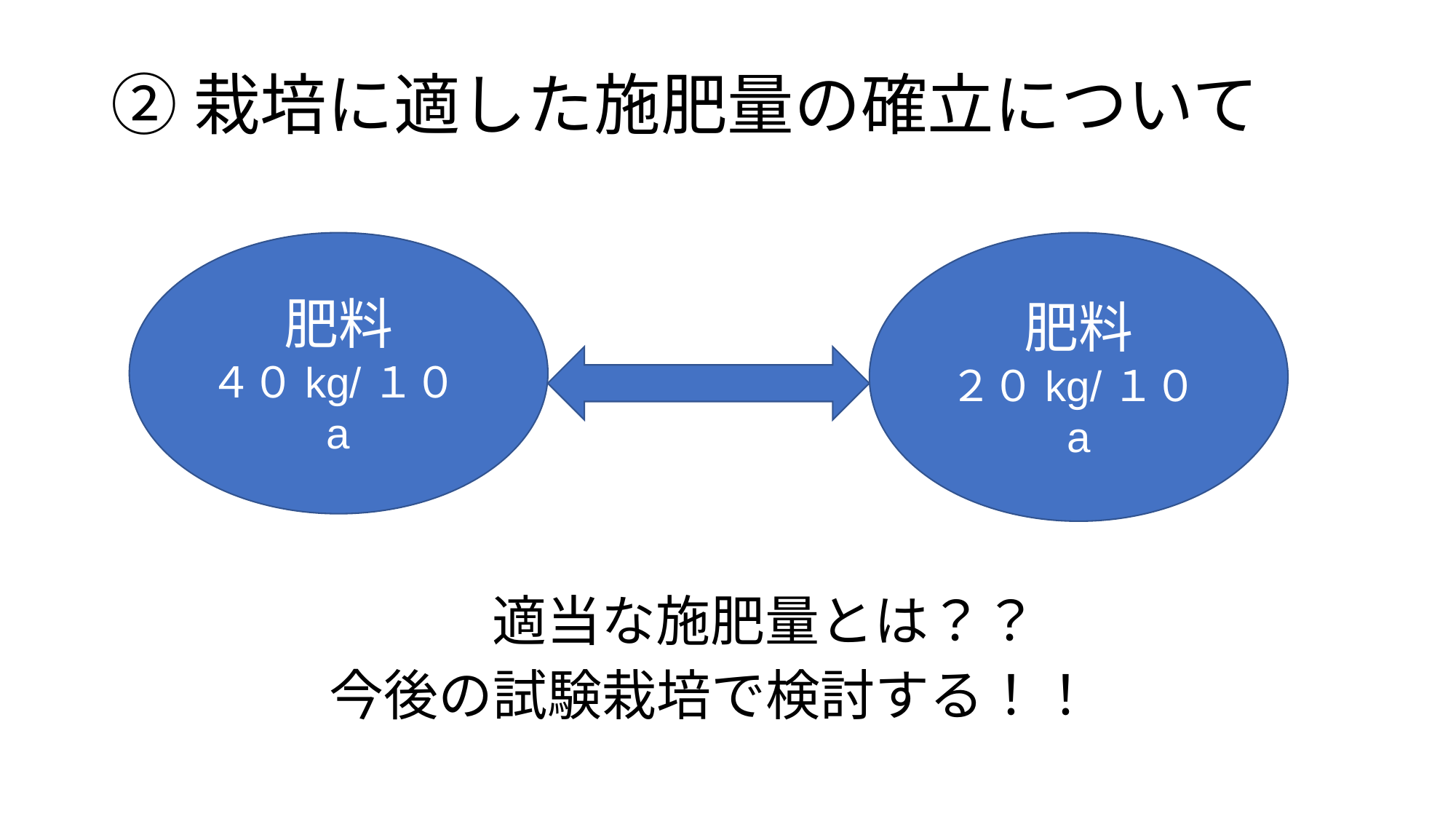

# ②栽培に適した施肥量の確立について

　　　　　　　　　適当な施肥量とは？？
　　　　今後の試験栽培で検討する！！
肥料
４０kg/１０a
肥料
２０kg/１０a